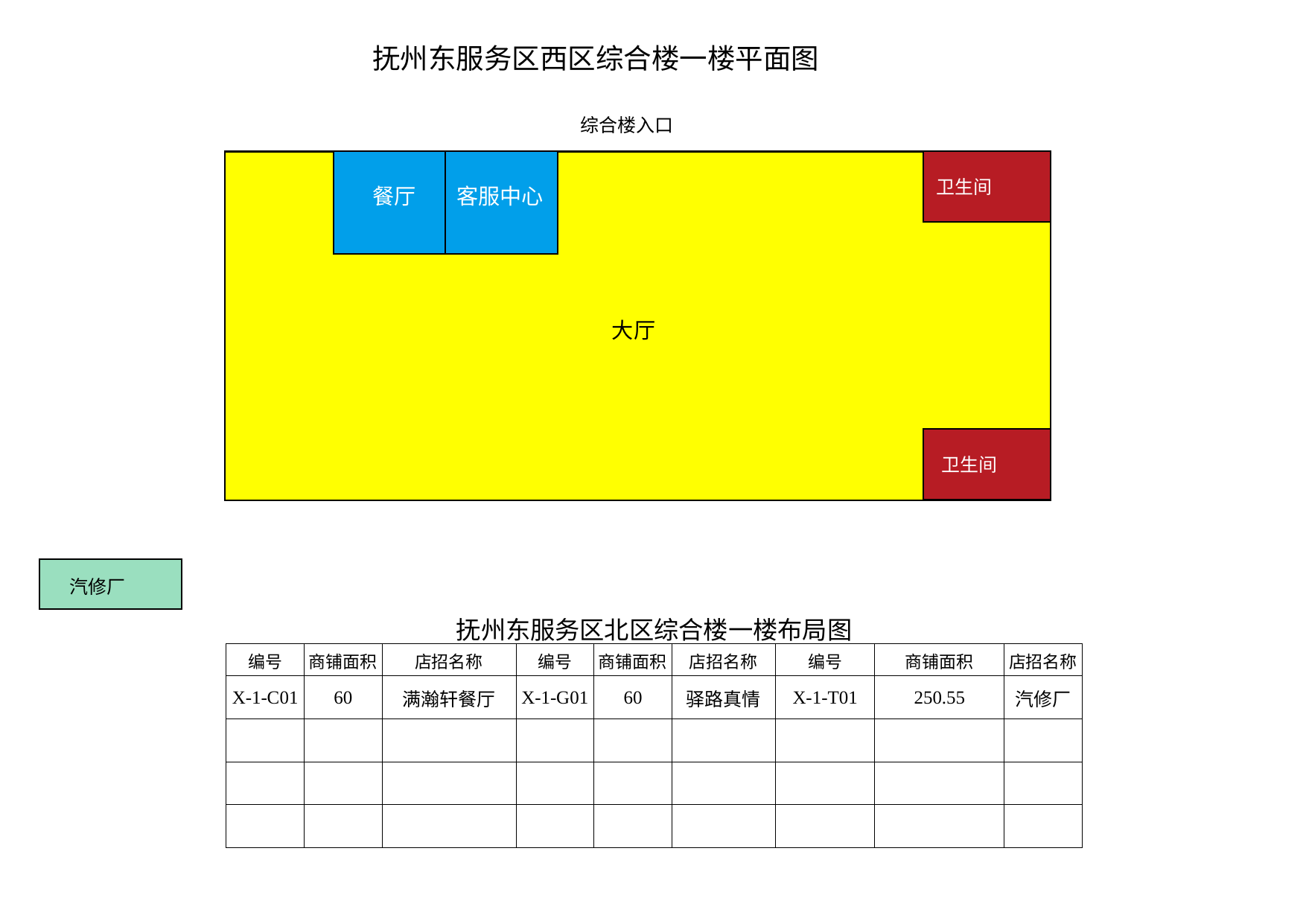

抚州东服务区西区综合楼一楼平面图
综合楼入口

卫生间
餐厅
客服中心
大厅

卫生间

汽修厂
| 抚州东服务区北区综合楼一楼布局图 |  |  |  |  |  |  |  |  |
| --- | --- | --- | --- | --- | --- | --- | --- | --- |
| 编号 | 商铺面积 | 店招名称 | 编号 | 商铺面积 | 店招名称 | 编号 | 商铺面积 | 店招名称 |
| X-1-C01 | 60 | 满瀚轩餐厅 | X-1-G01 | 60 | 驿路真情 | X-1-T01 | 250.55 | 汽修厂 |
|  |  |  |  |  |  |  |  |  |
|  |  |  |  |  |  |  |  |  |
|  |  |  |  |  |  |  |  |  |